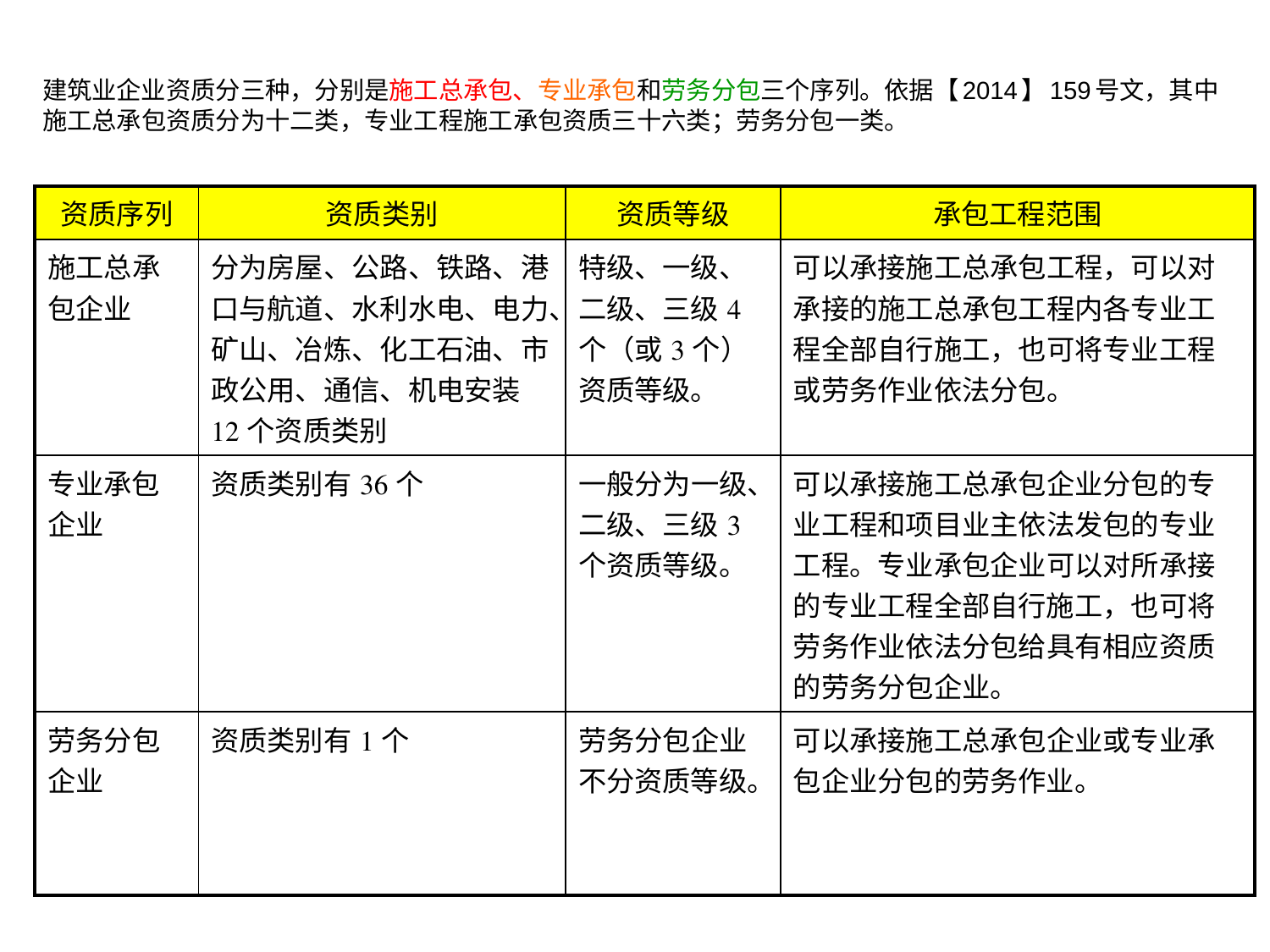

# 建筑业企业资质分三种，分别是施工总承包、专业承包和劳务分包三个序列。依据【2014】159号文，其中施工总承包资质分为十二类，专业工程施工承包资质三十六类；劳务分包一类。
| 资质序列 | 资质类别 | 资质等级 | 承包工程范围 |
| --- | --- | --- | --- |
| 施工总承包企业 | 分为房屋、公路、铁路、港口与航道、水利水电、电力、矿山、冶炼、化工石油、市政公用、通信、机电安装12个资质类别 | 特级、一级、二级、三级4个（或3个）资质等级。 | 可以承接施工总承包工程，可以对承接的施工总承包工程内各专业工程全部自行施工，也可将专业工程或劳务作业依法分包。 |
| 专业承包企业 | 资质类别有36个 | 一般分为一级、二级、三级3个资质等级。 | 可以承接施工总承包企业分包的专业工程和项目业主依法发包的专业工程。专业承包企业可以对所承接的专业工程全部自行施工，也可将劳务作业依法分包给具有相应资质的劳务分包企业。 |
| 劳务分包企业 | 资质类别有1个 | 劳务分包企业不分资质等级。 | 可以承接施工总承包企业或专业承包企业分包的劳务作业。 |